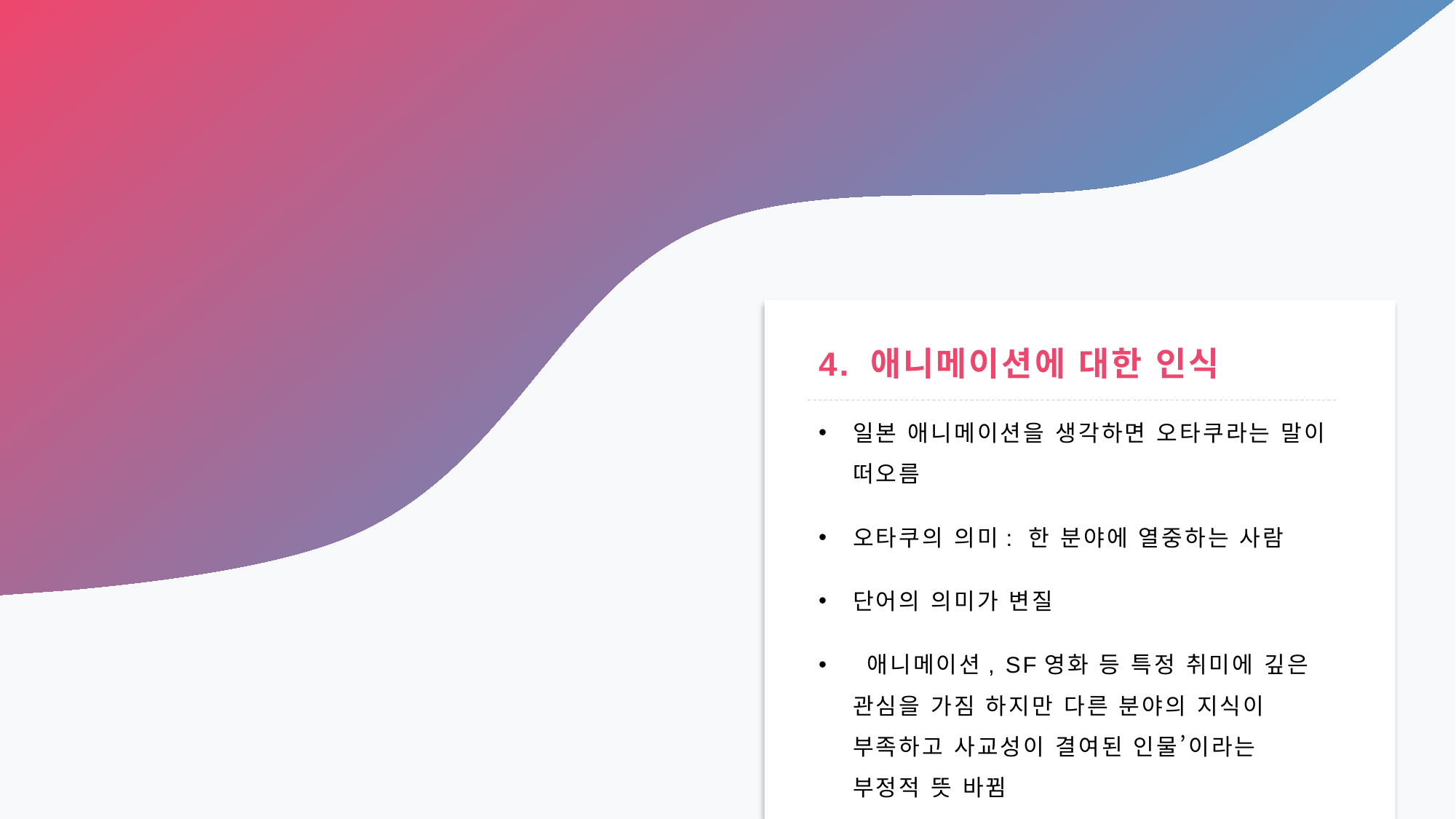

# 4. 애니메이션에 대한 인식
일본 애니메이션을 생각하면 오타쿠라는 말이 떠오름
오타쿠의 의미: 한 분야에 열중하는 사람
단어의 의미가 변질
 애니메이션, SF영화 등 특정 취미에 깊은 관심을 가짐 하지만 다른 분야의 지식이 부족하고 사교성이 결여된 인물’이라는     부정적 뜻 바뀜